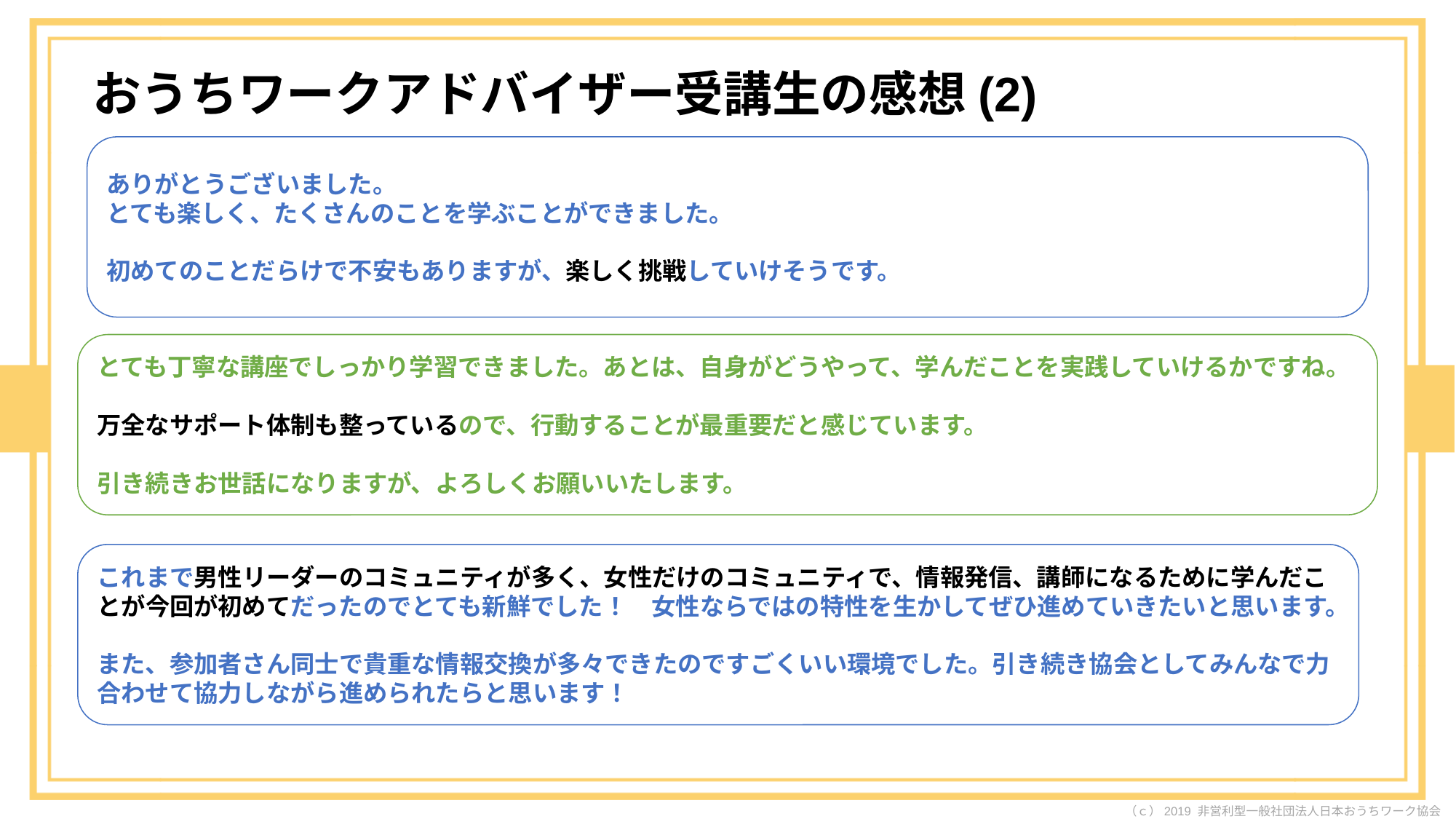

# おうちワークアドバイザー受講生の感想(2)
ありがとうございました。
とても楽しく、たくさんのことを学ぶことができました。

初めてのことだらけで不安もありますが、楽しく挑戦していけそうです。
とても丁寧な講座でしっかり学習できました。あとは、自身がどうやって、学んだことを実践していけるかですね。

万全なサポート体制も整っているので、行動することが最重要だと感じています。

引き続きお世話になりますが、よろしくお願いいたします。
これまで男性リーダーのコミュニティが多く、女性だけのコミュニティで、情報発信、講師になるために学んだことが今回が初めてだったのでとても新鮮でした！　女性ならではの特性を生かしてぜひ進めていきたいと思います。

また、参加者さん同士で貴重な情報交換が多々できたのですごくいい環境でした。引き続き協会としてみんなで力合わせて協力しながら進められたらと思います！